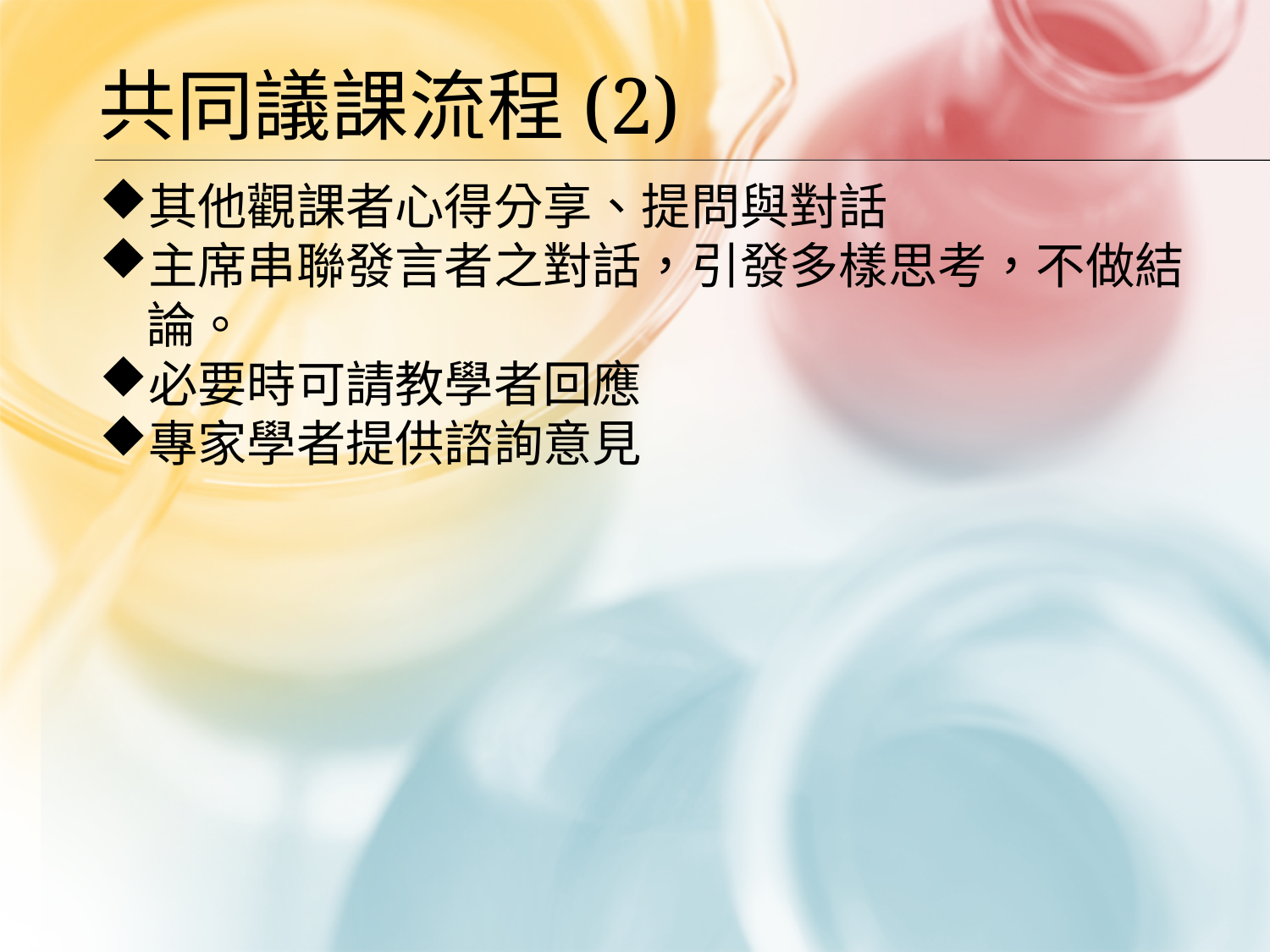

# 共同議課流程(2)
其他觀課者心得分享、提問與對話
主席串聯發言者之對話，引發多樣思考，不做結論。
必要時可請教學者回應
專家學者提供諮詢意見